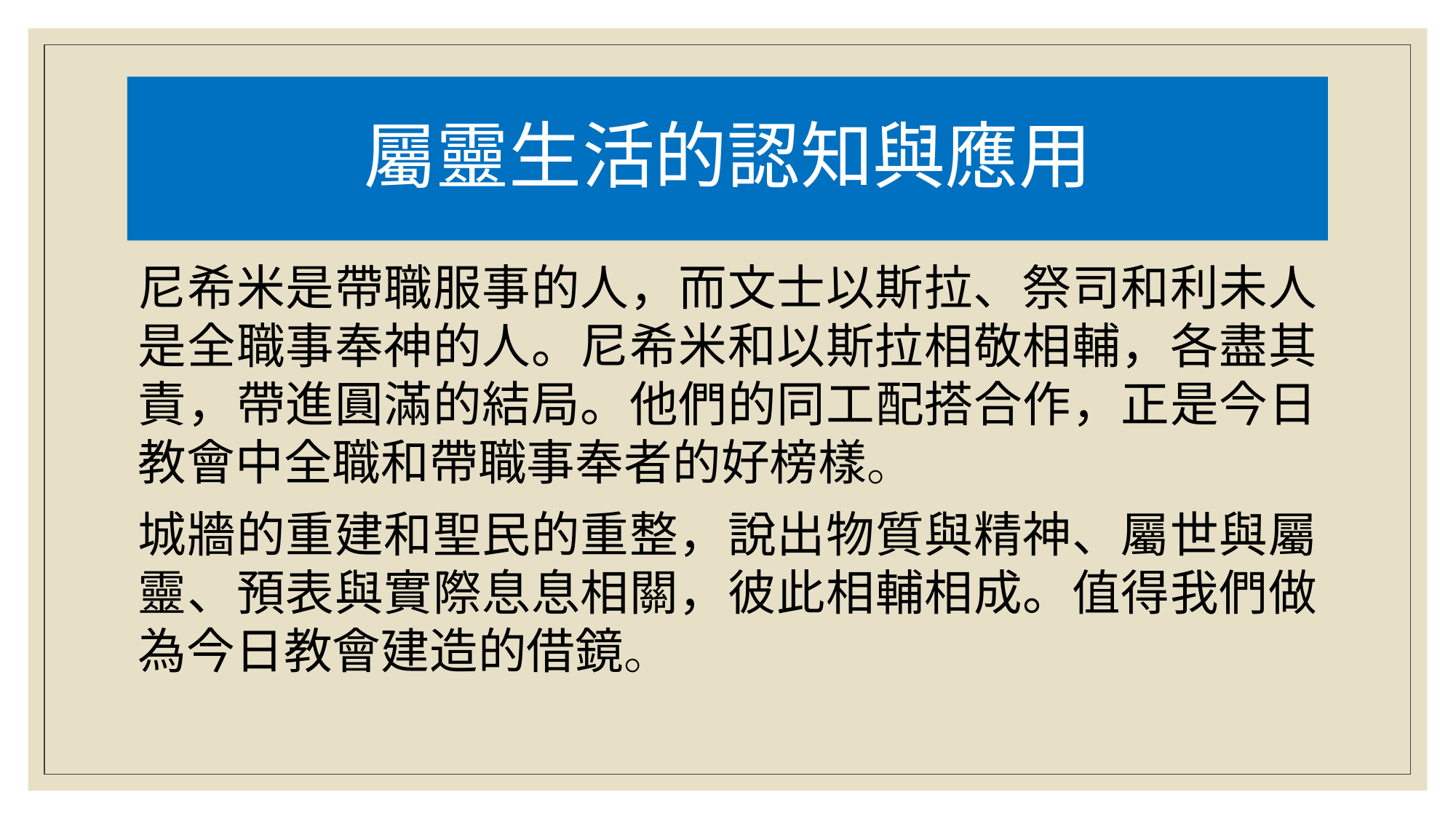

# 屬靈生活的認知與應用
尼希米是帶職服事的人，而文士以斯拉、祭司和利未人是全職事奉神的人。尼希米和以斯拉相敬相輔，各盡其責，帶進圓滿的結局。他們的同工配搭合作，正是今日教會中全職和帶職事奉者的好榜樣。
城牆的重建和聖民的重整，說出物質與精神、屬世與屬靈、預表與實際息息相關，彼此相輔相成。值得我們做為今日教會建造的借鏡。